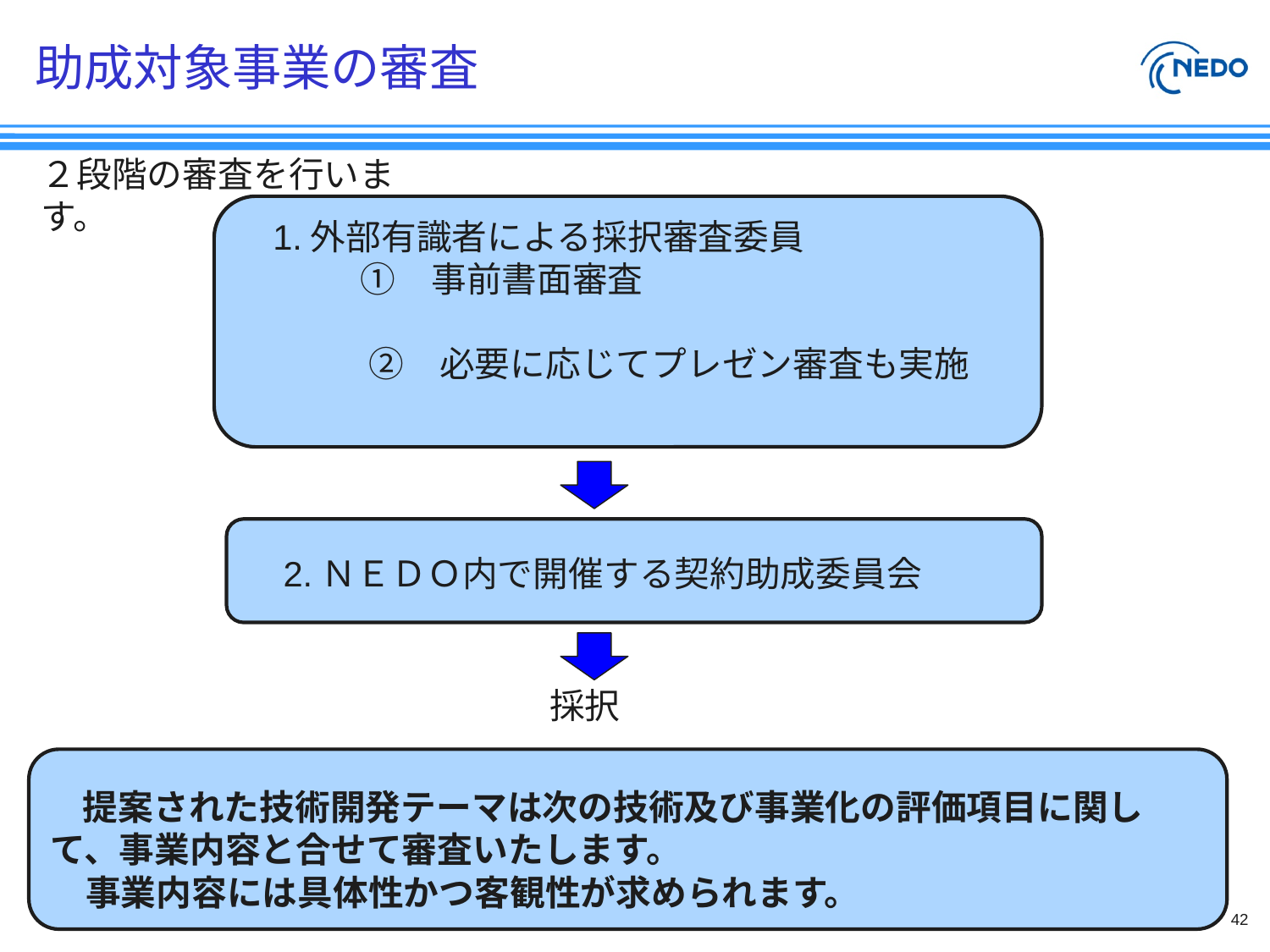

# 助成対象事業の審査
２段階の審査を行います。
　 1.外部有識者による採択審査委員
　           ①　事前書面審査

           　②　必要に応じてプレゼン審査も実施

    2.ＮＥＤＯ内で開催する契約助成委員会

採択

   提案された技術開発テーマは次の技術及び事業化の評価項目に関して、事業内容と合せて審査いたします。
　事業内容には具体性かつ客観性が求められます。
42